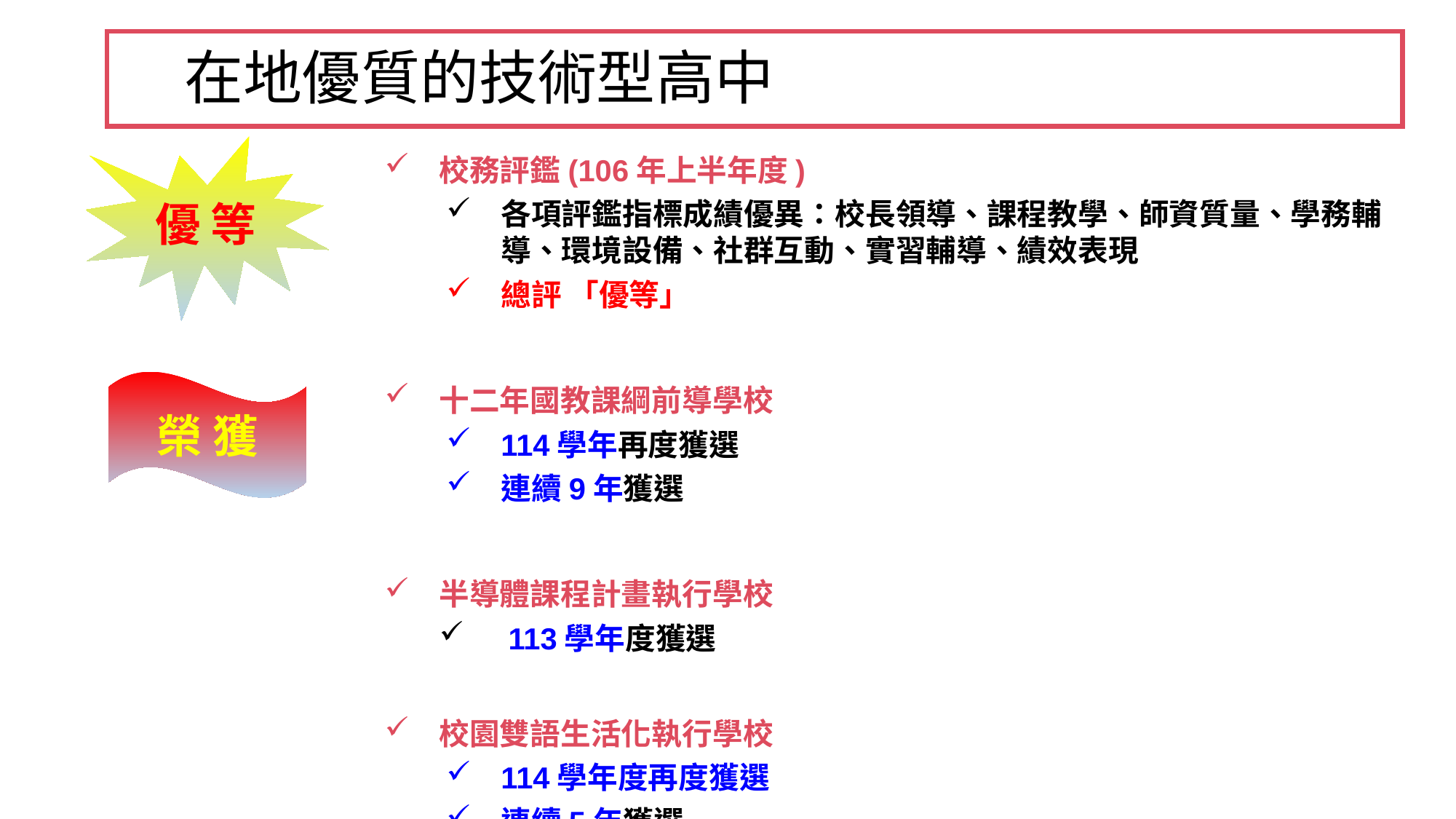

# 在地優質的技術型高中
優 等
校務評鑑(106年上半年度)
各項評鑑指標成績優異：校長領導、課程教學、師資質量、學務輔導、環境設備、社群互動、實習輔導、績效表現
總評 「優等」

十二年國教課綱前導學校
114學年再度獲選
連續9年獲選

半導體課程計畫執行學校
     113學年度獲選

校園雙語生活化執行學校
114學年度再度獲選
連續5年獲選

榮 獲